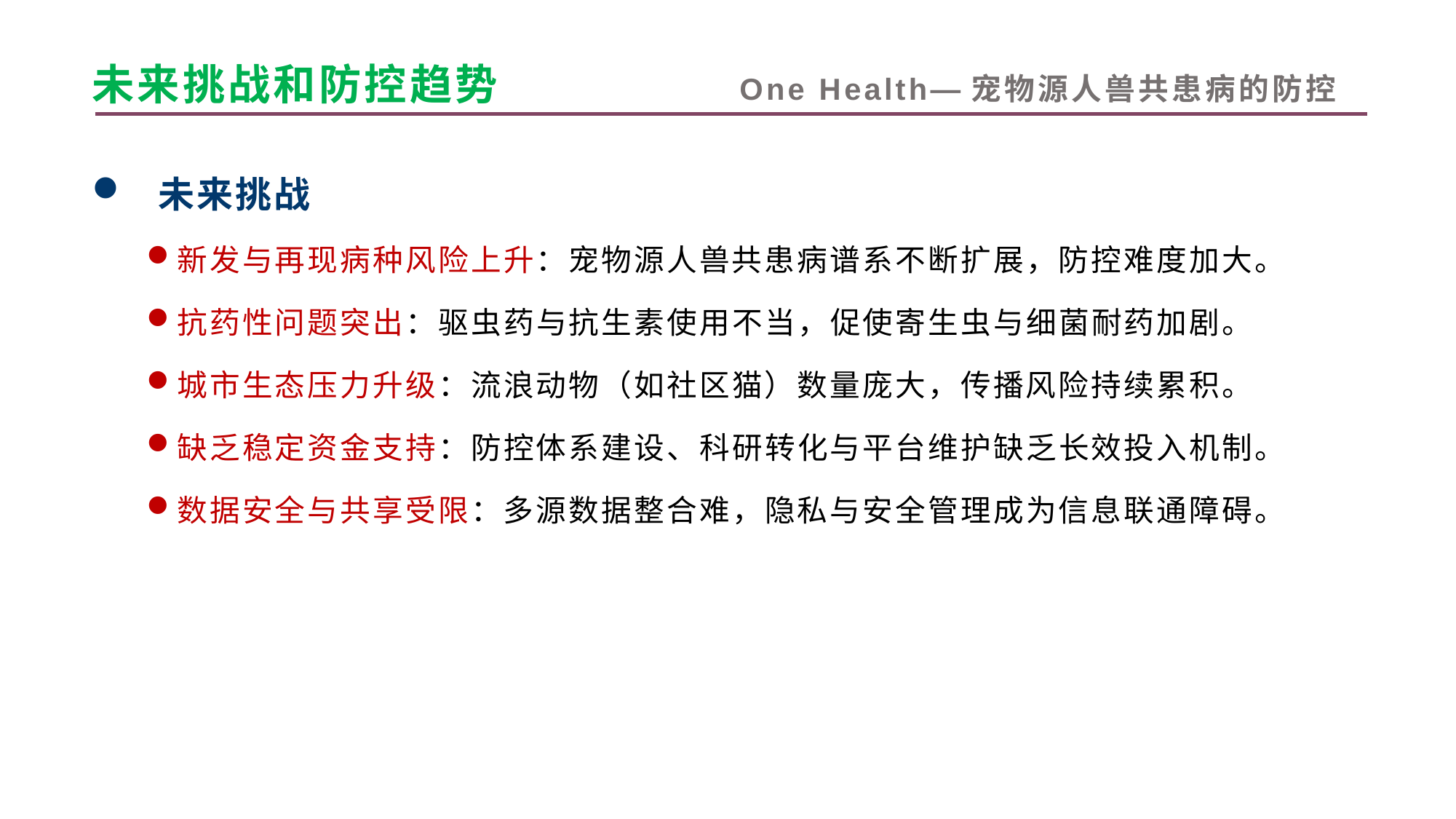

# 未来挑战和防控趋势                  One Health—宠物源人兽共患病的防控

  未来挑战
新发与再现病种风险上升：宠物源人兽共患病谱系不断扩展，防控难度加大。
抗药性问题突出：驱虫药与抗生素使用不当，促使寄生虫与细菌耐药加剧。
城市生态压力升级：流浪动物（如社区猫）数量庞大，传播风险持续累积。
缺乏稳定资金支持：防控体系建设、科研转化与平台维护缺乏长效投入机制。
数据安全与共享受限：多源数据整合难，隐私与安全管理成为信息联通障碍。
30